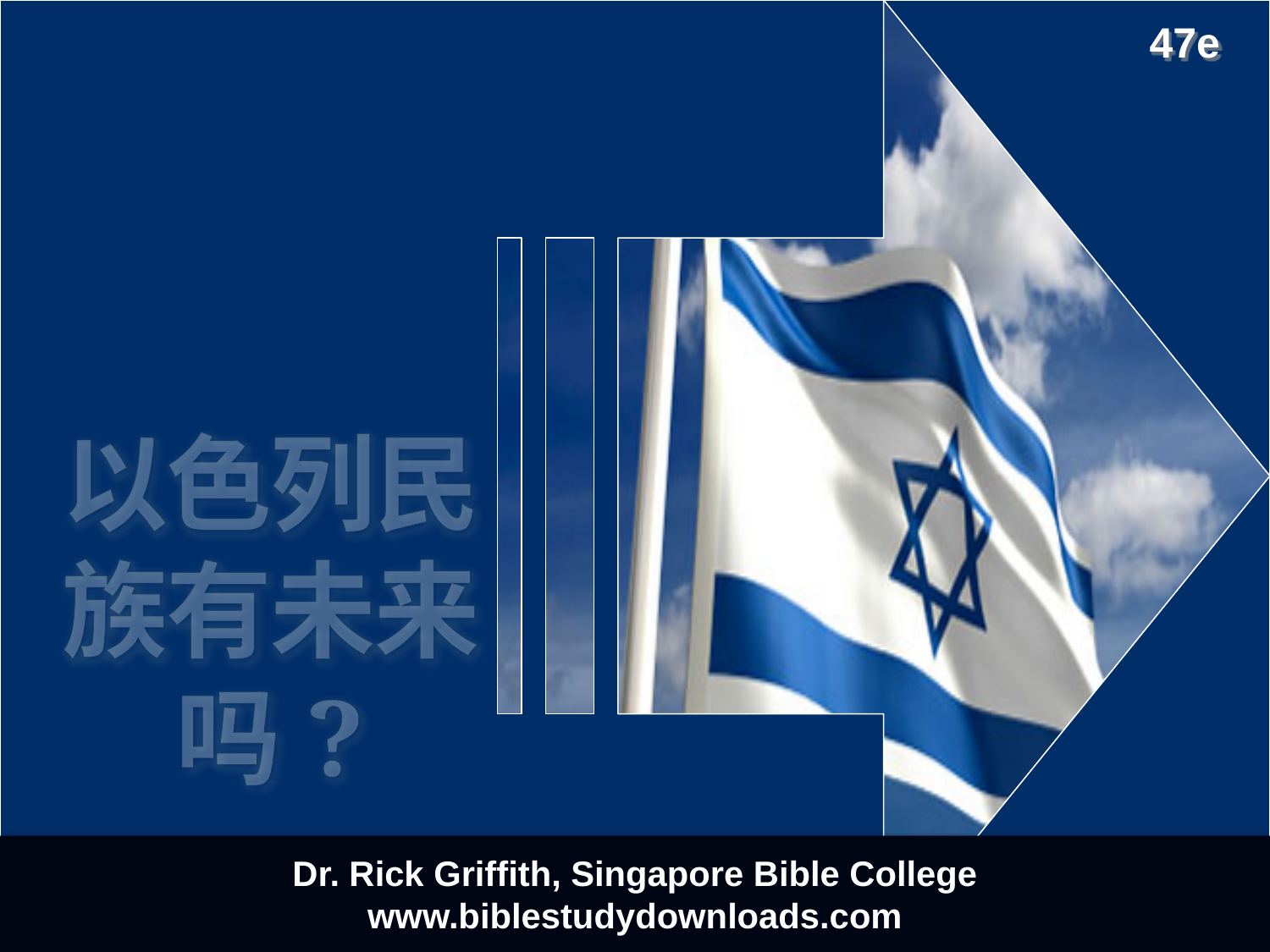

47e
# 以色列民族有未来吗?
Dr. Rick Griffith, Singapore Bible College
www.biblestudydownloads.com